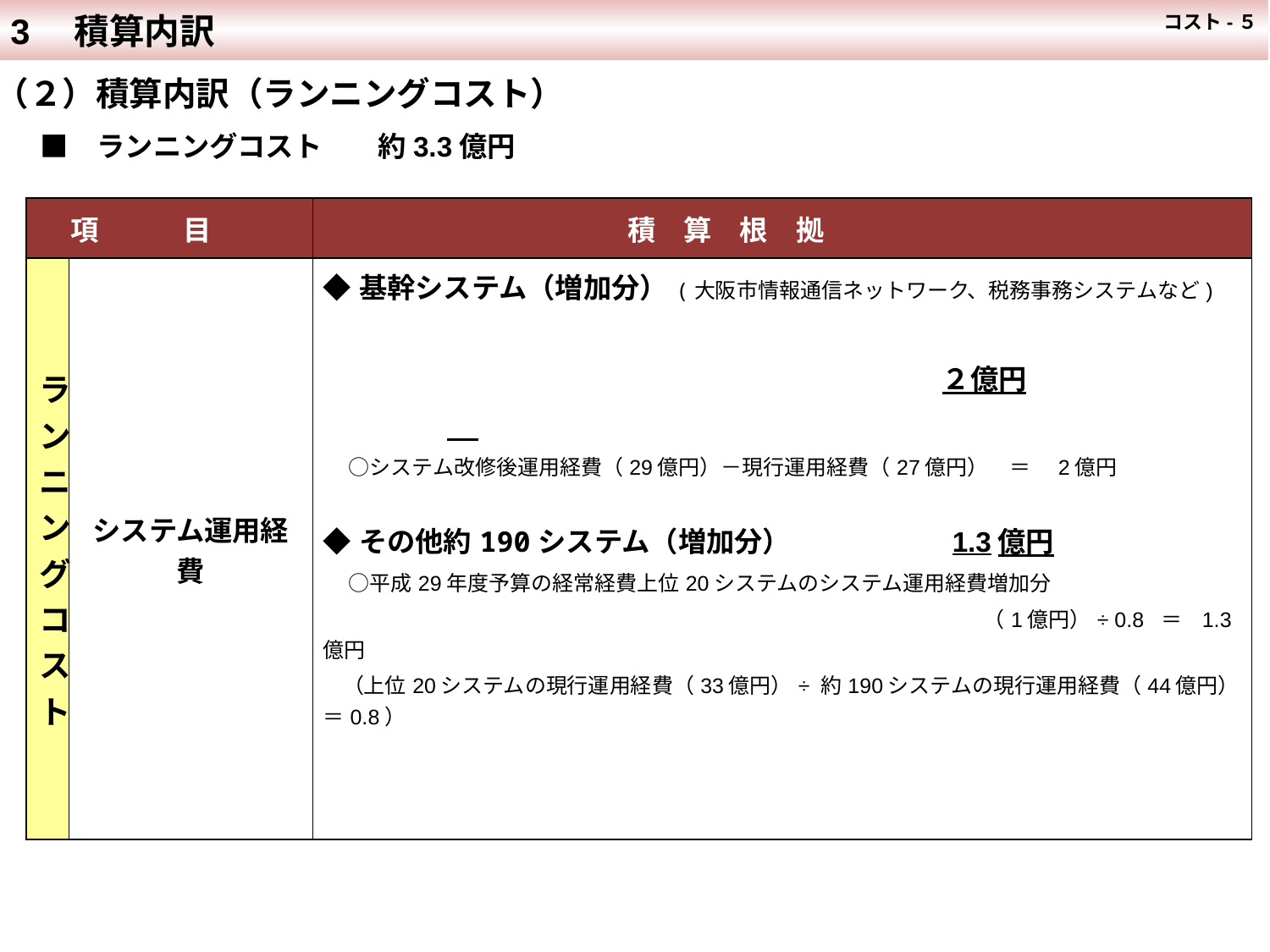

3　積算内訳
 コスト-５
（２）積算内訳（ランニングコスト）
　■　ランニングコスト　　約3.3億円
| 項　　　目 |  | 積　算　根　拠 |
| --- | --- | --- |
| ランニングコスト | システム運用経費 | ◆基幹システム（増加分）(大阪市情報通信ネットワーク、税務事務システムなど)　　 　　　　　　　　　　　　　　　　　　　　　　２億円　　　　　　　 　　 　　　　　　　　　　　 　　 　 　 ○システム改修後運用経費（29億円）－現行運用経費（27億円）　＝　2億円 ◆その他約190システム（増加分） 　　　　　 1.3億円　 　 ○平成29年度予算の経常経費上位20システムのシステム運用経費増加分 　　　　　　　　　　　　　　　　　　　　　　　　　　　　　　　 （1億円）÷ 0.8 ＝ 1.3億円 （上位20システムの現行運用経費（33億円）÷ 約190システムの現行運用経費（44億円）＝0.8） |